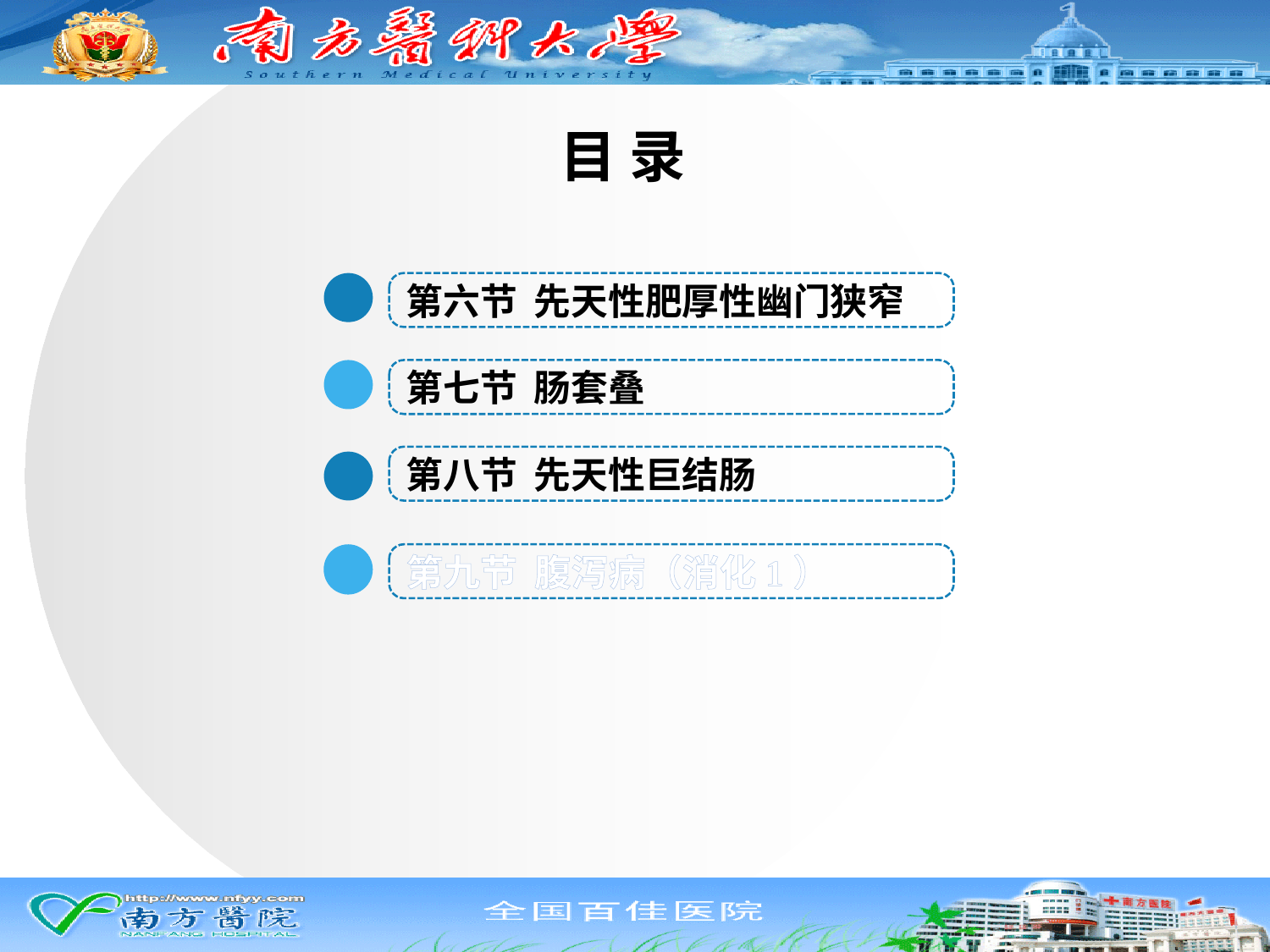

# 目 录

第六节  先天性肥厚性幽门狭窄

第七节  肠套叠
第八节  先天性巨结肠

第九节  腹泻病（消化1）